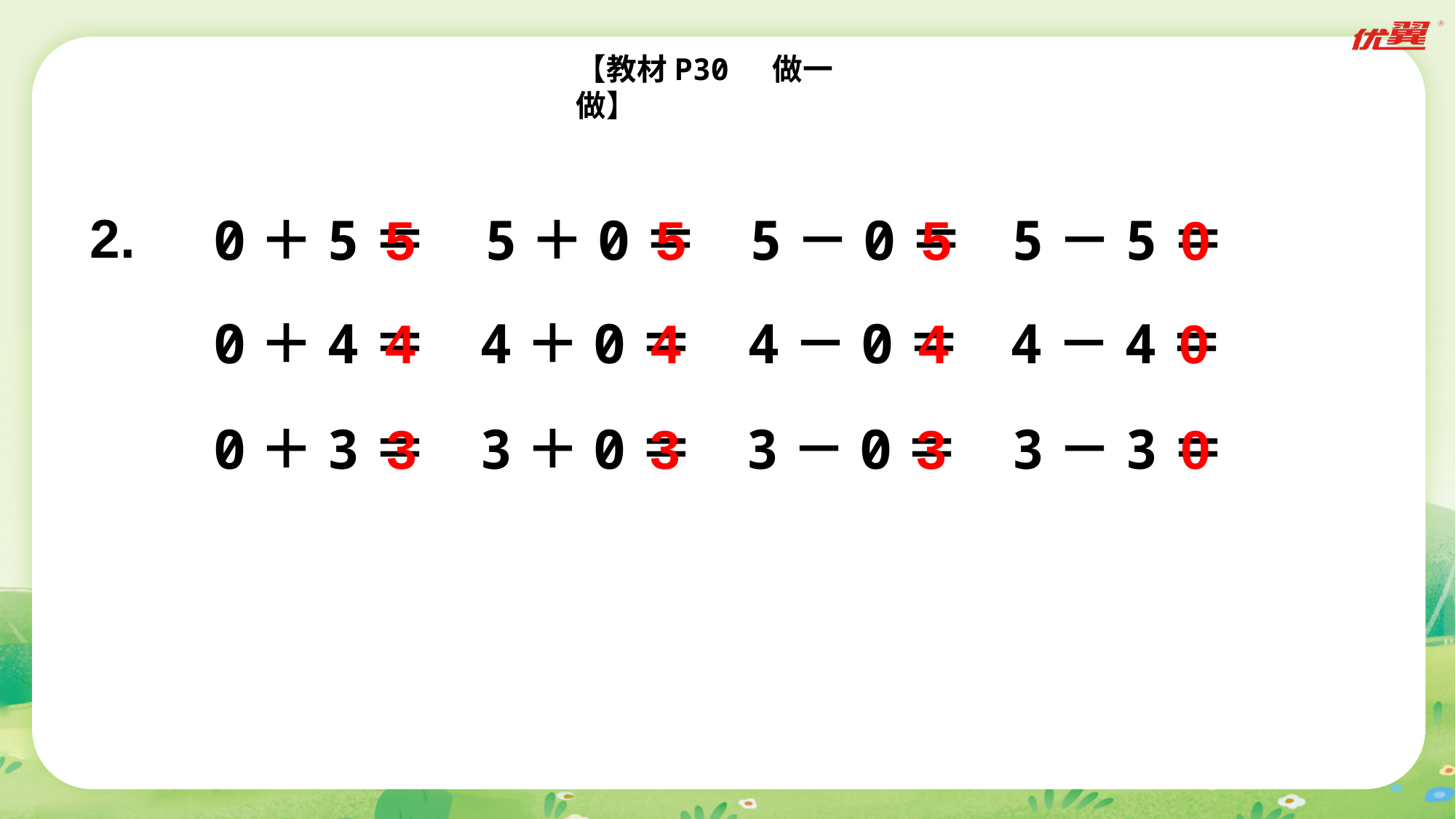

【教材P30  做一做】
2.
0＋5＝
5
5＋0＝
5
5－0＝
5
5－5＝
0
0＋4＝
4
4＋0＝
4
4－0＝
4
4－4＝
0
0＋3＝
3
3＋0＝
3
3－0＝
3
3－3＝
0